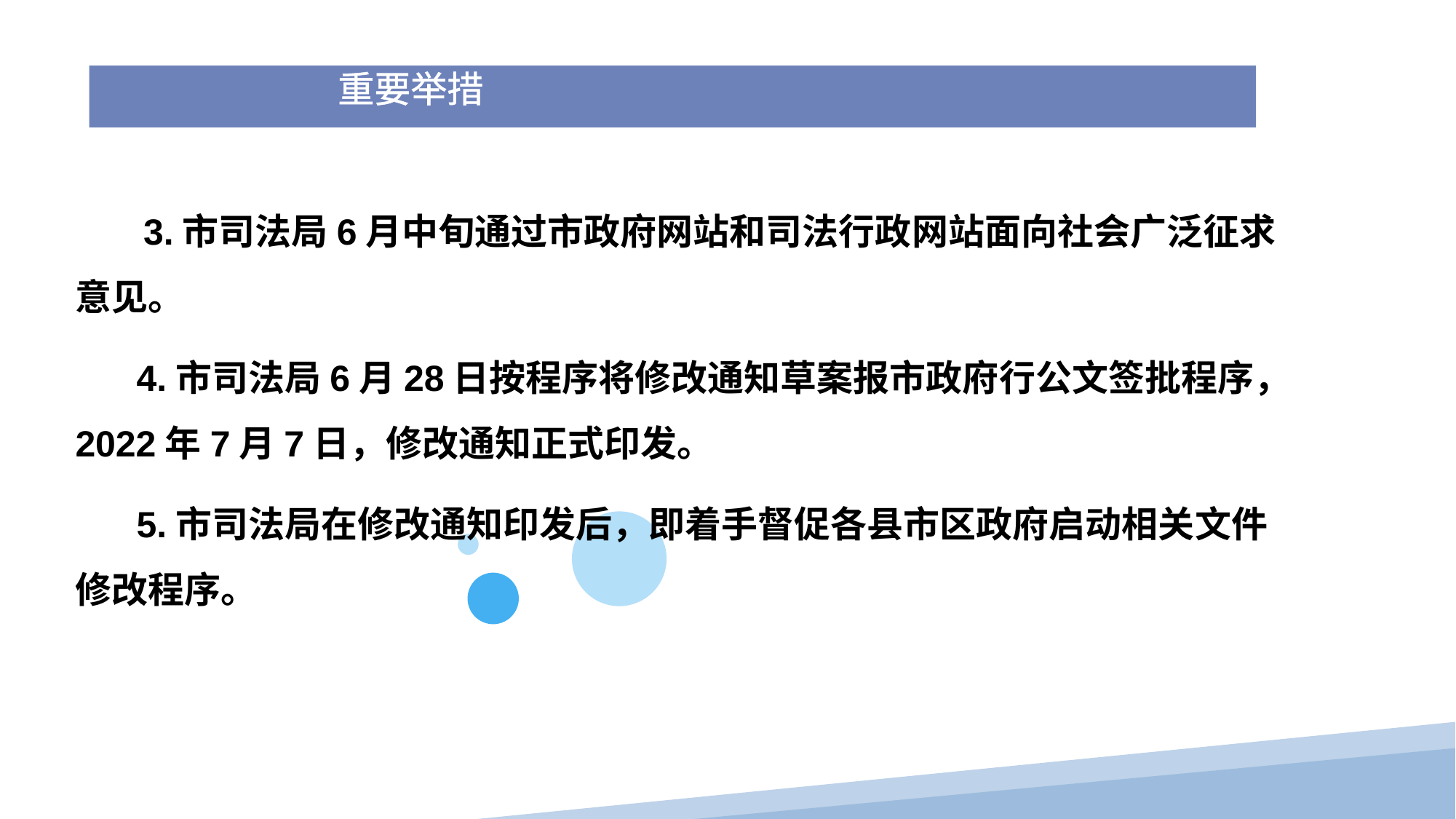

重要举措
        3.市司法局6月中旬通过市政府网站和司法行政网站面向社会广泛征求意见。
      4.市司法局6月28日按程序将修改通知草案报市政府行公文签批程序，2022年7月7日，修改通知正式印发。
      5.市司法局在修改通知印发后，即着手督促各县市区政府启动相关文件修改程序。